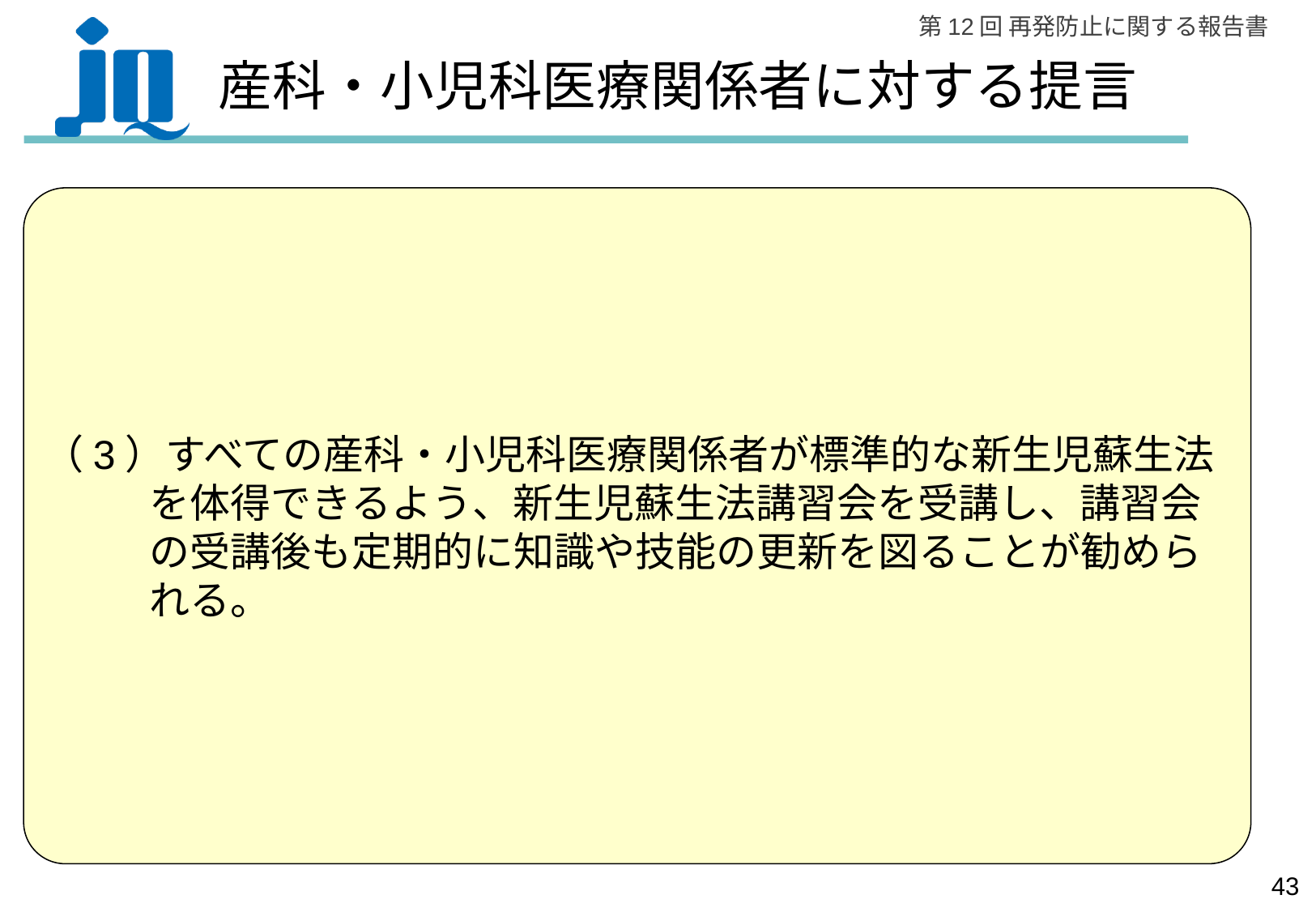

産科・小児科医療関係者に対する提言
（3）すべての産科・小児科医療関係者が標準的な新生児蘇生法を体得できるよう、新生児蘇生法講習会を受講し、講習会の受講後も定期的に知識や技能の更新を図ることが勧められる。
43